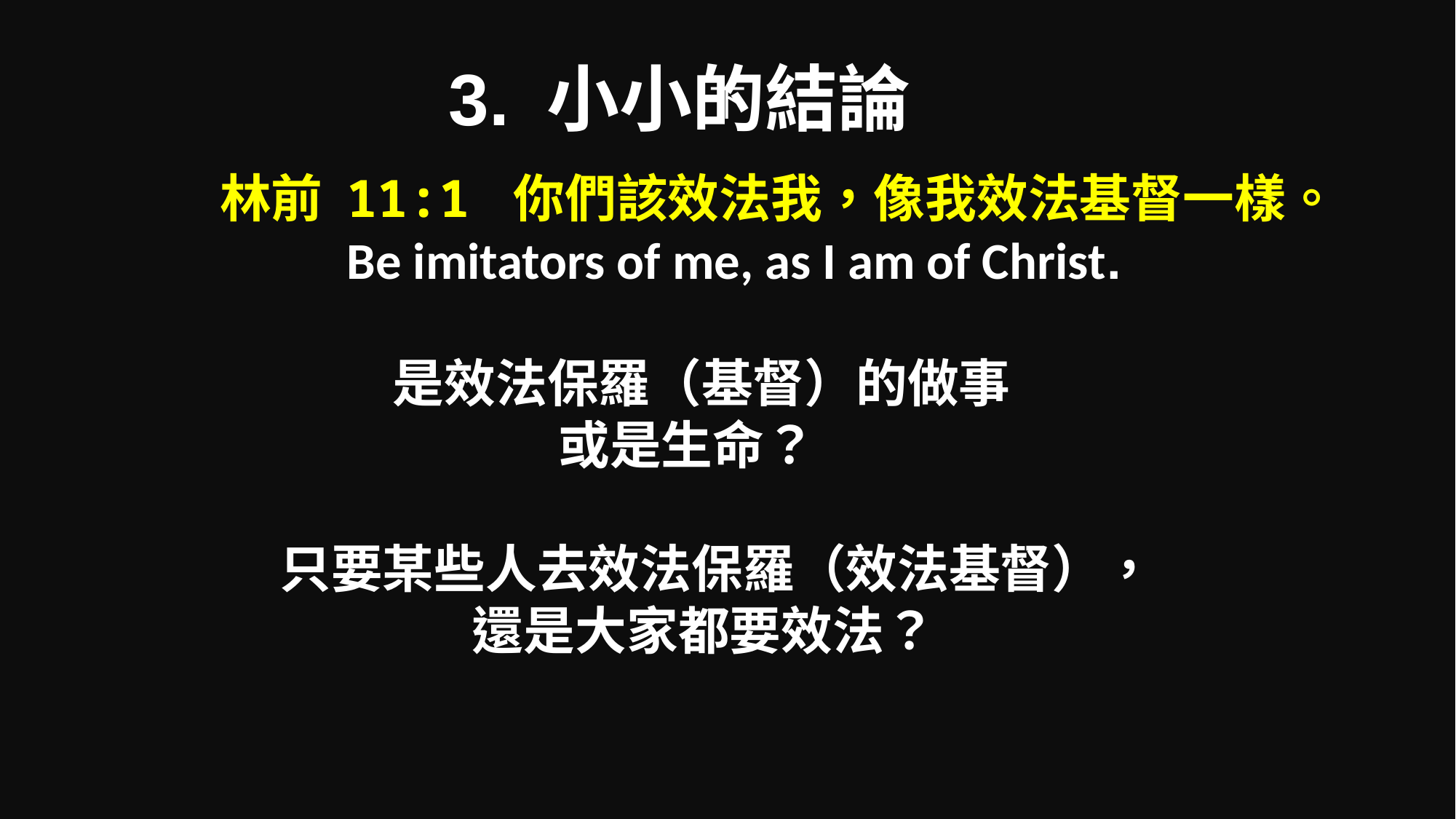

3. 小小的結論

　　　林前 11:1 你們該效法我，像我效法基督一樣。
　　　　　 Be imitators of me, as I am of Christ.

　　　　　  	是效法保羅（基督）的做事
　　　　　  　　　     或是生命？

	        只要某些人去效法保羅（效法基督），
　　　　  　　　  還是大家都要效法？

# 下